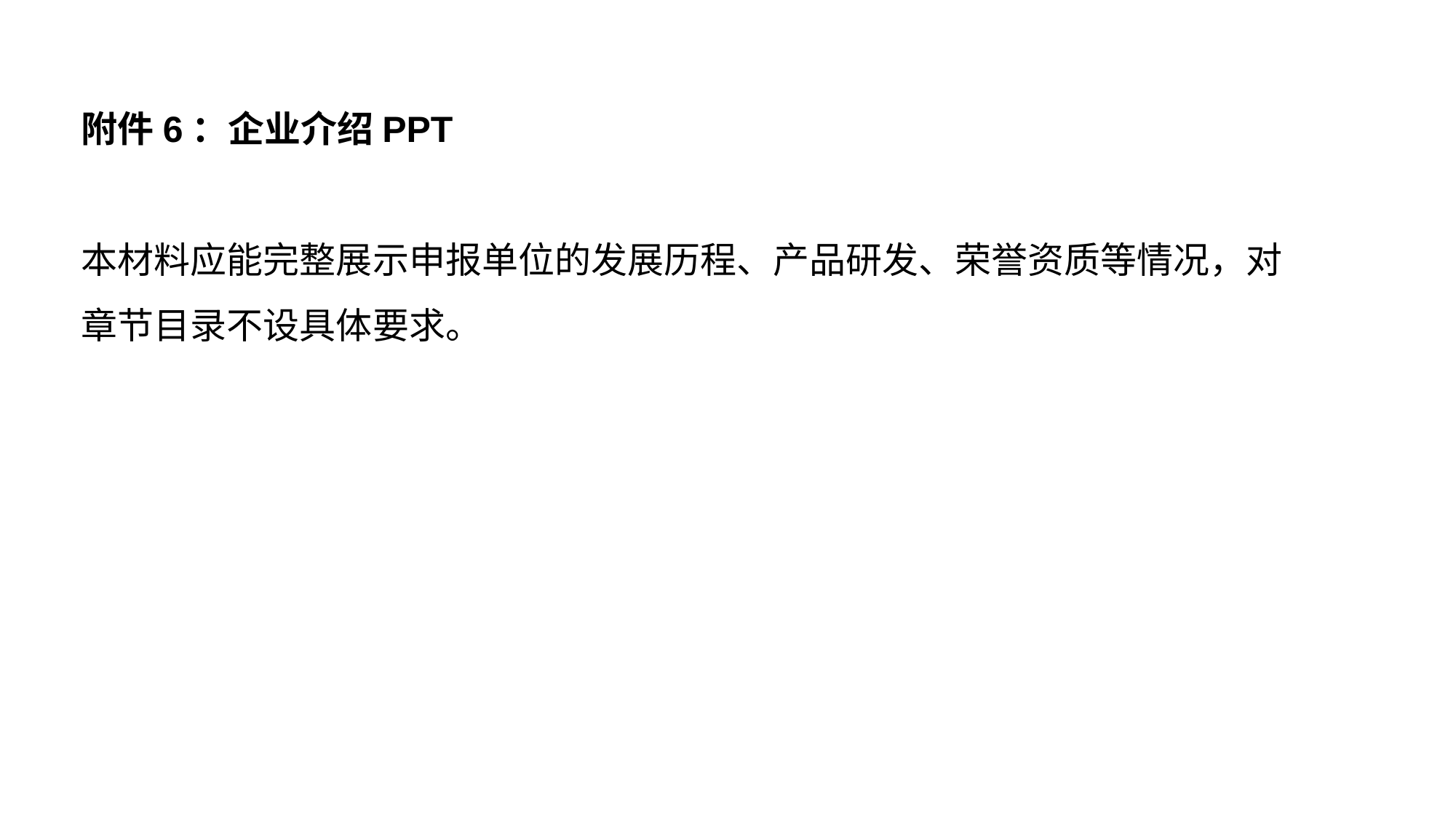

# 附件6：企业介绍PPT 本材料应能完整展示申报单位的发展历程、产品研发、荣誉资质等情况，对章节目录不设具体要求。